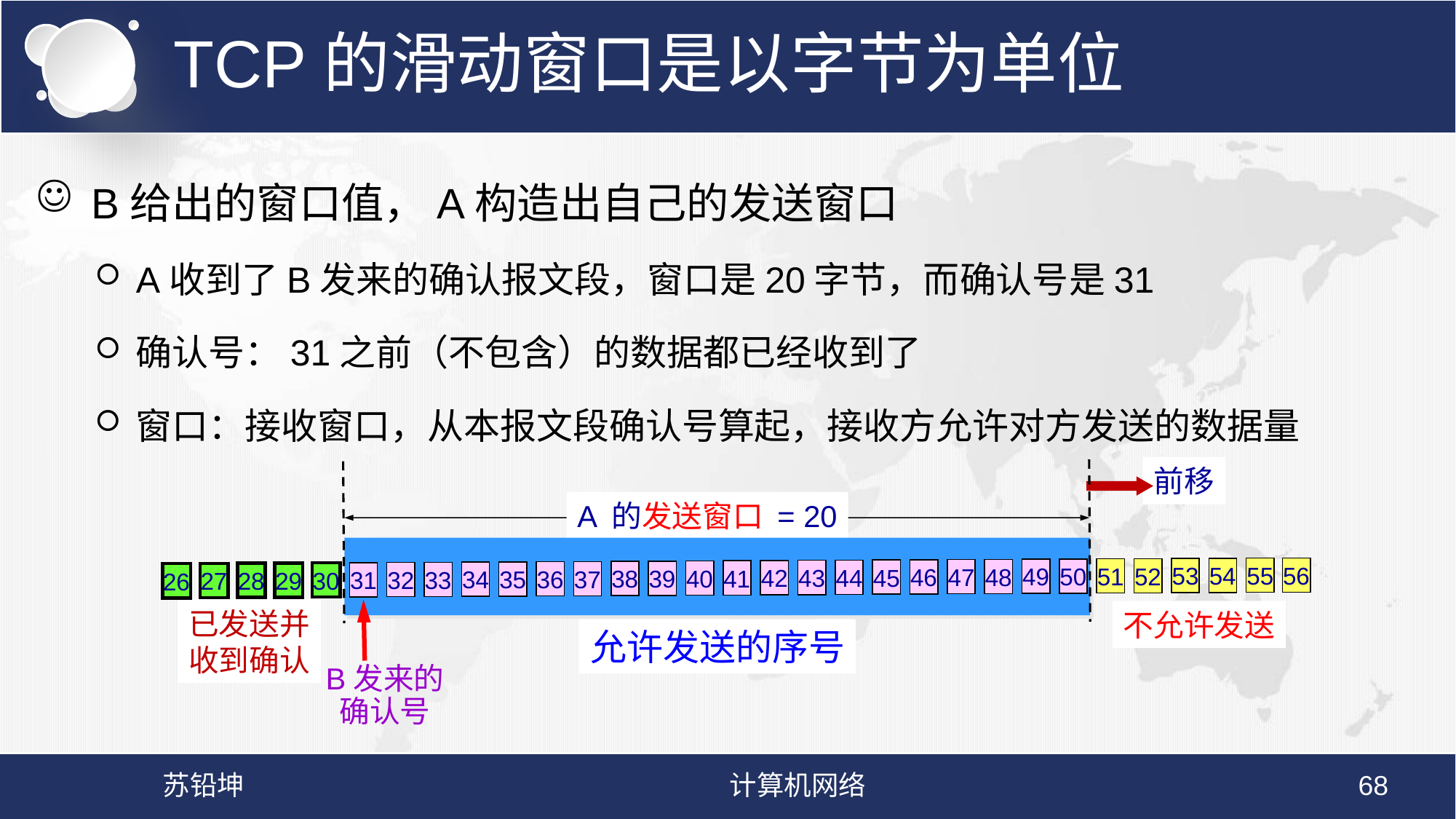

# TCP的滑动窗口是以字节为单位

B给出的窗口值，A构造出自己的发送窗口
A收到了B发来的确认报文段，窗口是20字节，而确认号是31
确认号：31之前（不包含）的数据都已经收到了
窗口：接收窗口，从本报文段确认号算起，接收方允许对方发送的数据量

前移

A 的发送窗口 = 20

55
56
54
53
52
51
50
49
48
47
46
45
44
43
42
41
40
39
38
37
36
35
34
33
32
31
30
29
28
27
26
已发送并
收到确认

不允许发送
允许发送的序号
B发来的
确认号
苏铅坤
计算机网络
68